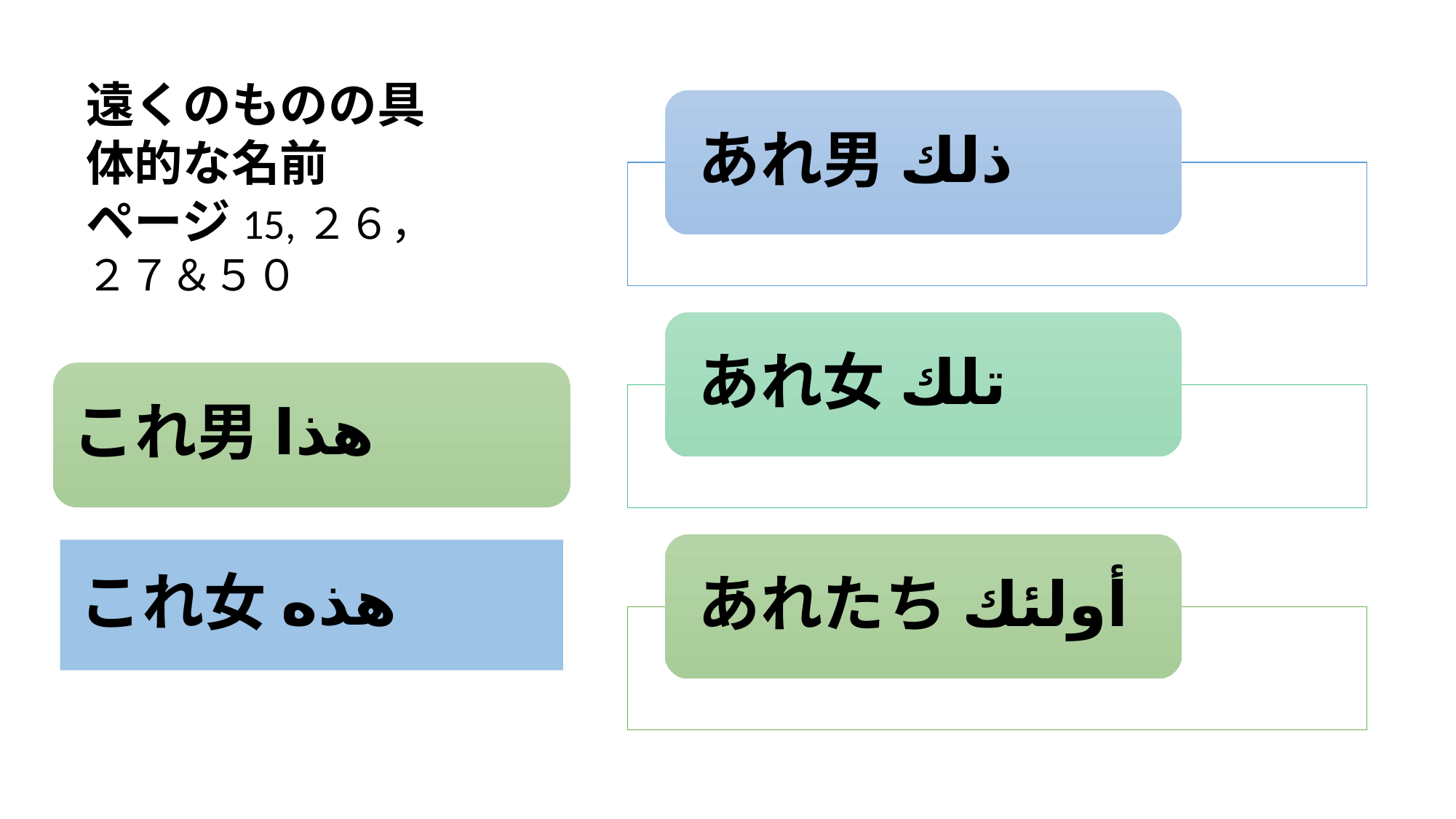

# 遠くのものの具体的な名前 ページ15,２６，２７＆５０
あれ男ذلك
あれ女تلك
あれたちأولئك

これ男هذا
これ女هذه